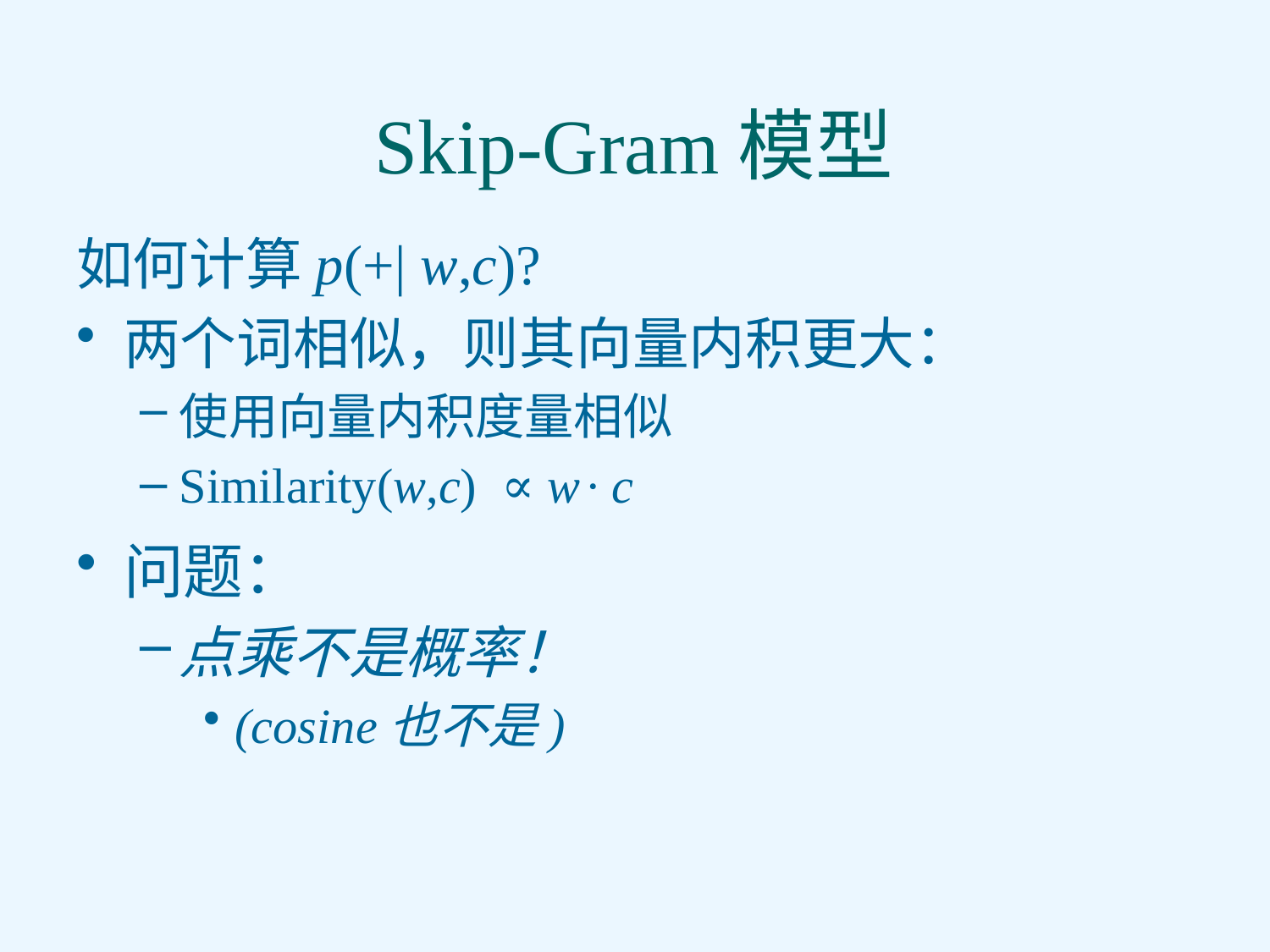

# Skip-Gram模型
如何计算p(+| w,c)?
两个词相似，则其向量内积更大：
使用向量内积度量相似
Similarity(w,c)  ∝ w ∙ c
问题：
点乘不是概率！
(cosine也不是)